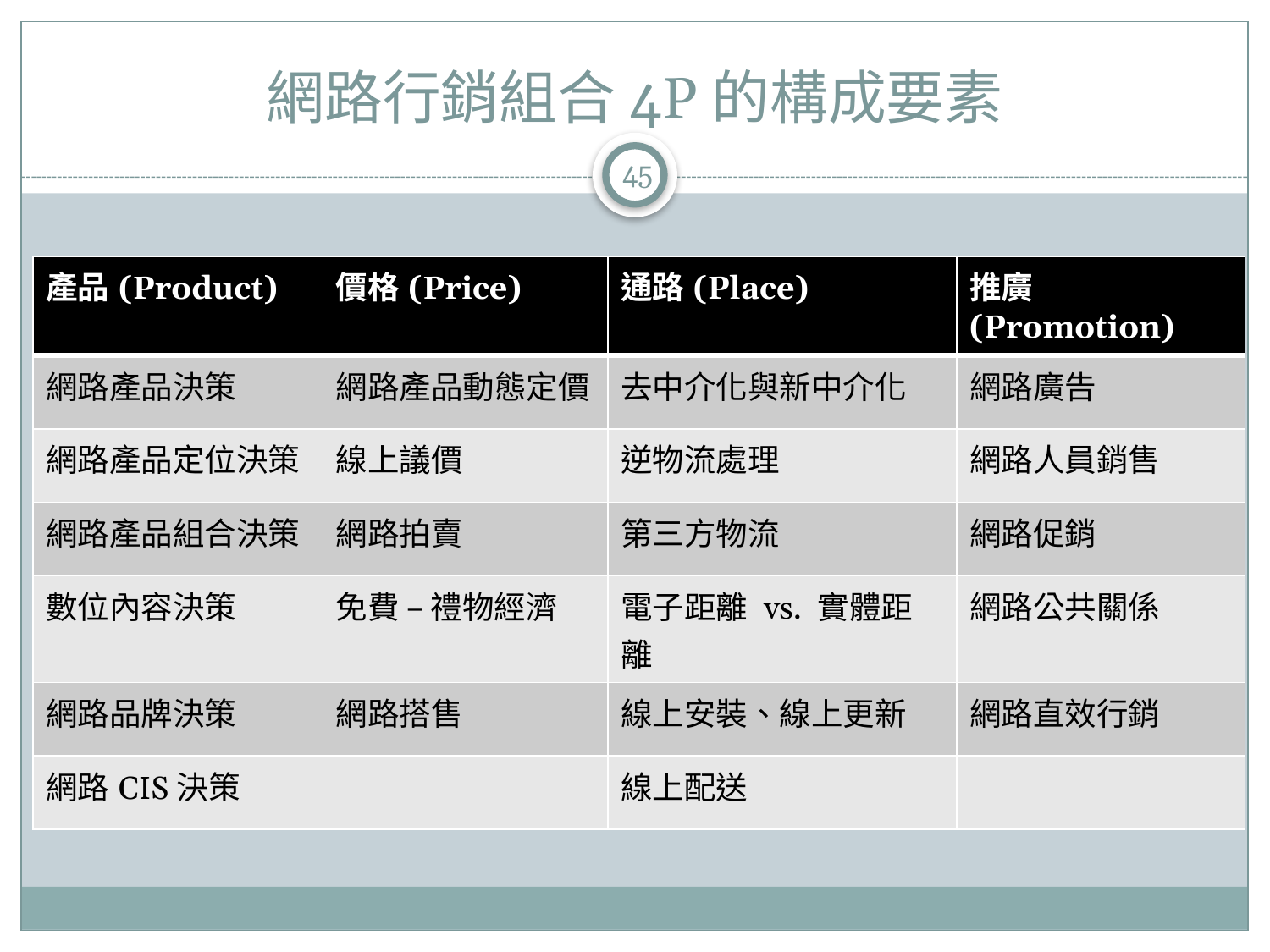

# 網路行銷組合4P的構成要素
45
| 產品(Product) | 價格(Price) | 通路(Place) | 推廣(Promotion) |
| --- | --- | --- | --- |
| 網路產品決策 | 網路產品動態定價 | 去中介化與新中介化 | 網路廣告 |
| 網路產品定位決策 | 線上議價 | 逆物流處理 | 網路人員銷售 |
| 網路產品組合決策 | 網路拍賣 | 第三方物流 | 網路促銷 |
| 數位內容決策 | 免費 – 禮物經濟 | 電子距離 vs. 實體距離 | 網路公共關係 |
| 網路品牌決策 | 網路搭售 | 線上安裝、線上更新 | 網路直效行銷 |
| 網路CIS決策 |  | 線上配送 |  |